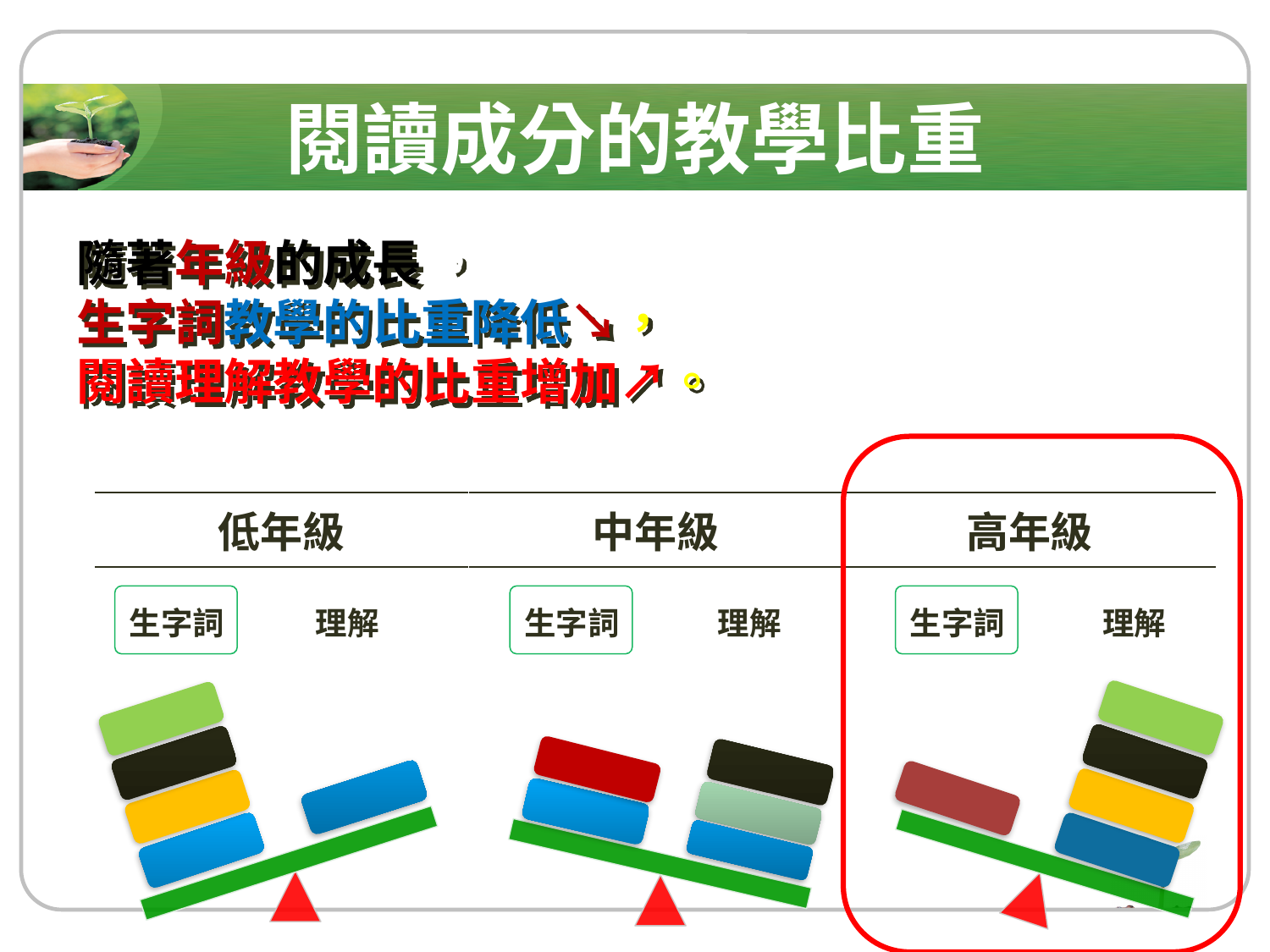

閱讀成分的教學比重
# 隨著年級的成長 ， 生字詞教學的比重降低↘， 閱讀理解教學的比重增加↗。

| 低年級 |
| --- |
| 中年級 |
| --- |
| 高年級 |
| --- |
生字詞
理解

生字詞
理解

生字詞
理解